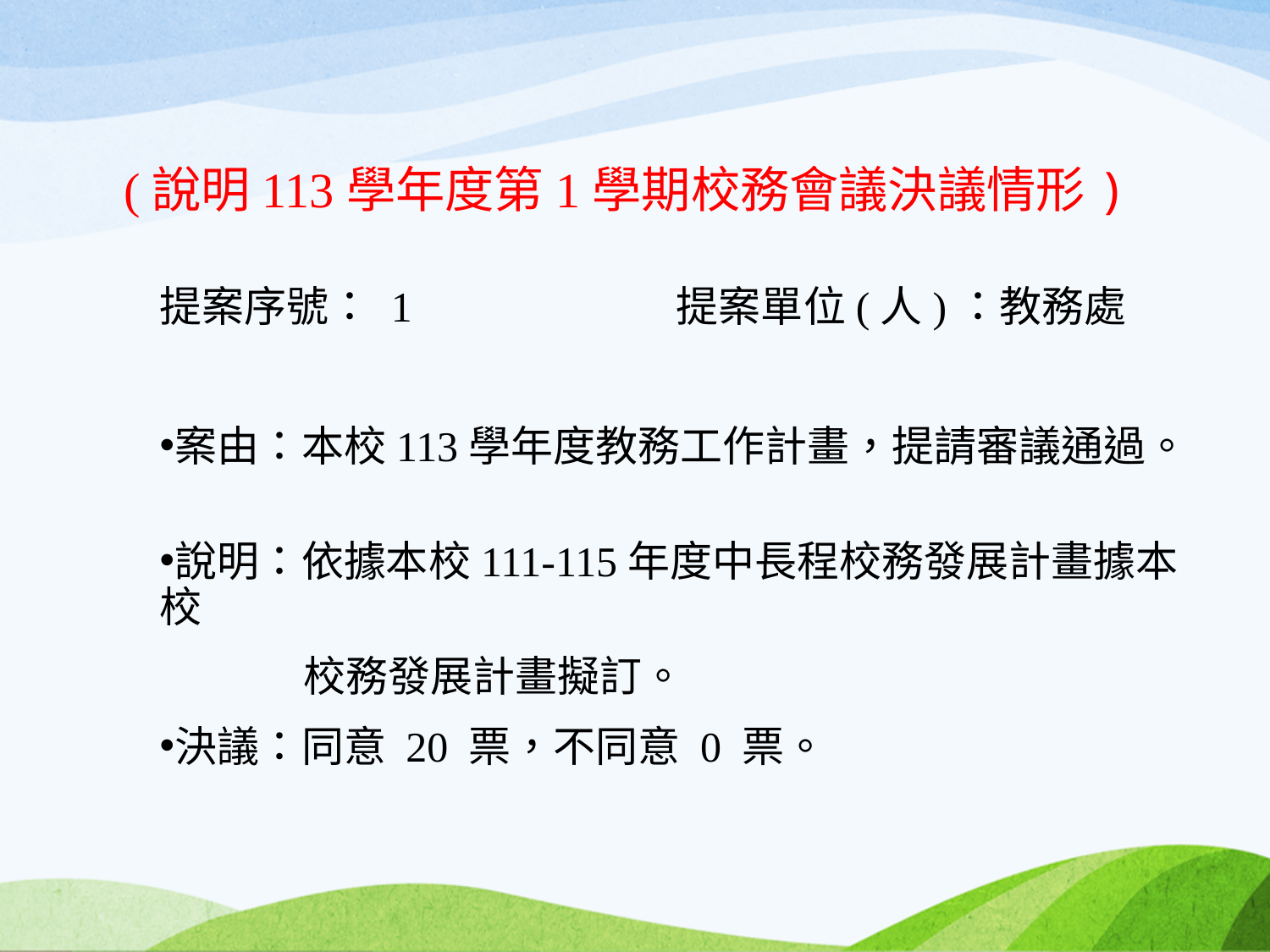

# (說明113學年度第1學期校務會議決議情形)
提案序號： 1                        提案單位(人)：教務處

案由：本校113學年度教務工作計畫，提請審議通過。
說明：依據本校111-115年度中長程校務發展計畫據本校
              校務發展計畫擬訂。
決議：同意 20 票，不同意 0 票。